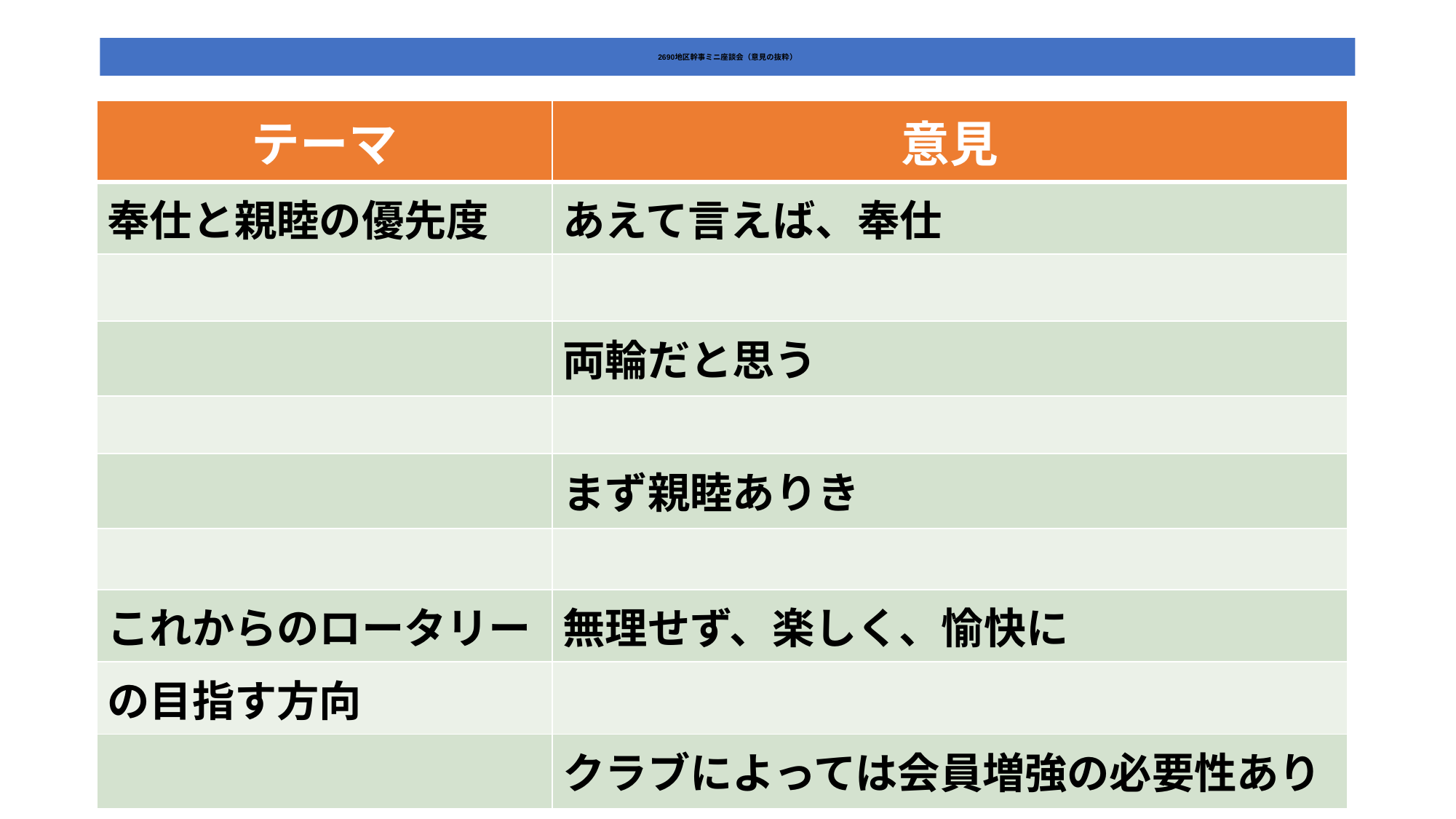

# 2690地区幹事ミニ座談会（意見の抜粋）
| テーマ | 意見 |
| --- | --- |
| 奉仕と親睦の優先度 | あえて言えば、奉仕 |
|  |  |
|  | 両輪だと思う |
|  |  |
|  | まず親睦ありき |
|  |  |
| これからのロータリー | 無理せず、楽しく、愉快に |
| の目指す方向 |  |
|  | クラブによっては会員増強の必要性あり |